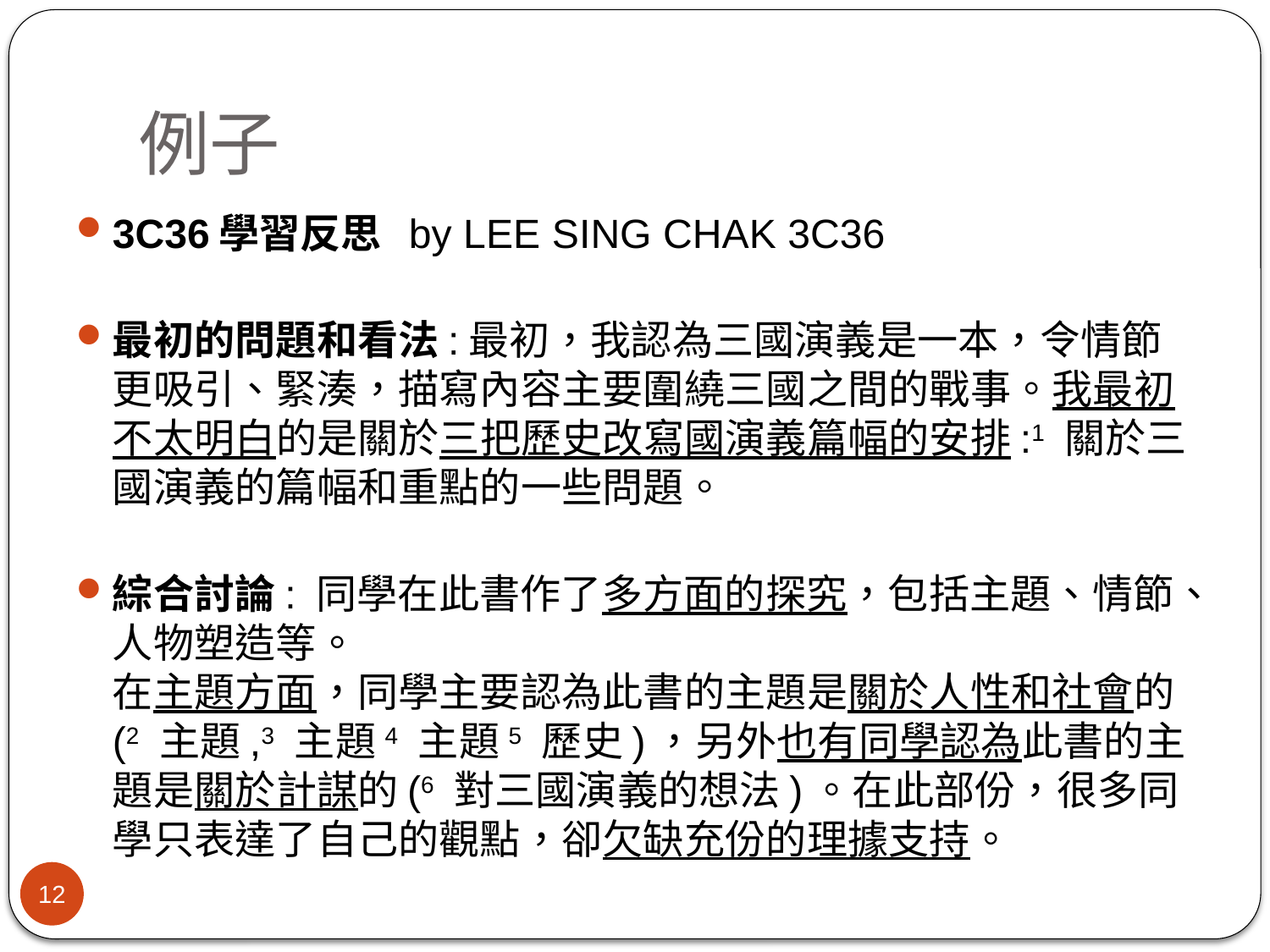

# 例子
3C36學習反思  by LEE SING CHAK 3C36
最初的問題和看法:最初，我認為三國演義是一本，令情節更吸引、緊湊，描寫內容主要圍繞三國之間的戰事。我最初不太明白的是關於三把歷史改寫國演義篇幅的安排:1 關於三國演義的篇幅和重點的一些問題。
綜合討論: 同學在此書作了多方面的探究，包括主題、情節、人物塑造等。
在主題方面，同學主要認為此書的主題是關於人性和社會的(2 主題,3 主題4 主題5 歷史)，另外也有同學認為此書的主題是關於計謀的(6 對三國演義的想法)。在此部份，很多同學只表達了自己的觀點，卻欠缺充份的理據支持。
12